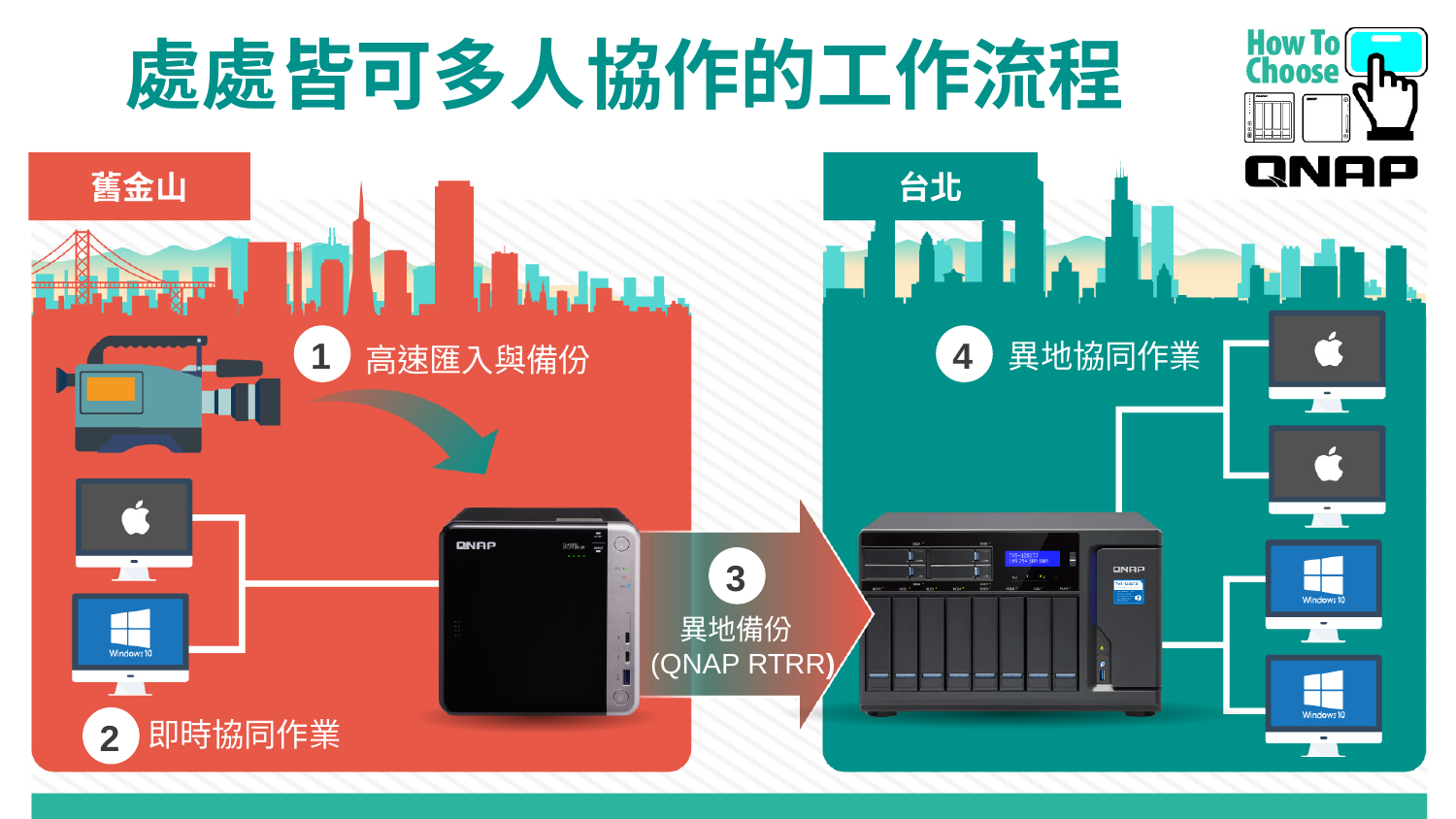

處處皆可多人協作的工作流程
舊金山
台北

1

4
異地協同作業
高速匯入與備份

3
異地備份
 (QNAP RTRR)

2
即時協同作業